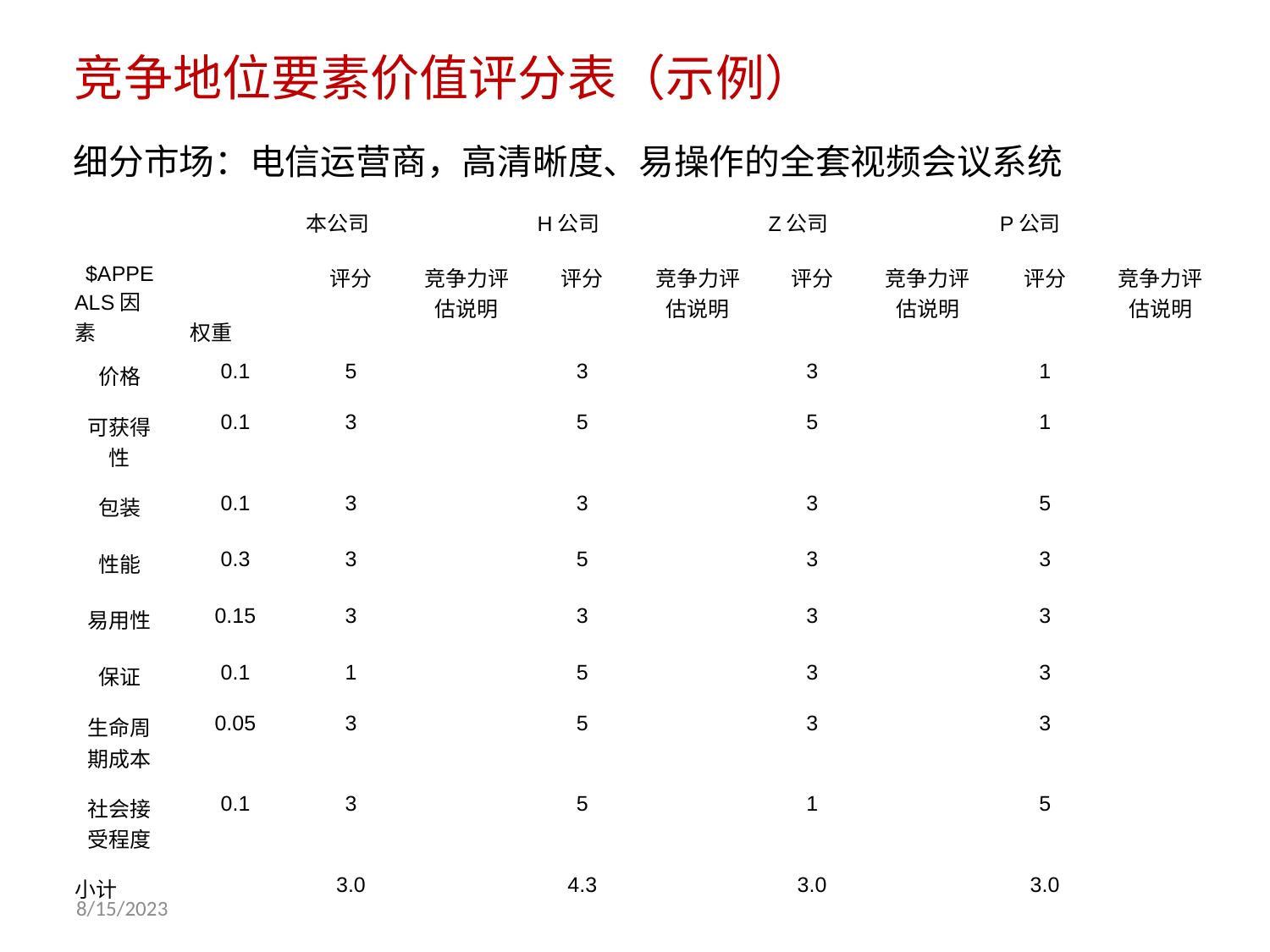

竞争地位要素价值评分表（示例）
细分市场：电信运营商，高清晰度、易操作的全套视频会议系统
| $APPE ALS因 素 | 权重 | 本公司 |  | H公司 |  | Z公司 |  | P公司 |  |
| --- | --- | --- | --- | --- | --- | --- | --- | --- | --- |
|  |  | 评分 | 竞争力评 估说明 | 评分 | 竞争力评 估说明 | 评分 | 竞争力评 估说明 | 评分 | 竞争力评 估说明 |
| 价格 | 0.1 | 5 |  | 3 |  | 3 |  | 1 |  |
| 可获得 性 | 0.1 | 3 |  | 5 |  | 5 |  | 1 |  |
| 包装 | 0.1 | 3 |  | 3 |  | 3 |  | 5 |  |
| 性能 | 0.3 | 3 |  | 5 |  | 3 |  | 3 |  |
| 易用性 | 0.15 | 3 |  | 3 |  | 3 |  | 3 |  |
| 保证 | 0.1 | 1 |  | 5 |  | 3 |  | 3 |  |
| 生命周 期成本 | 0.05 | 3 |  | 5 |  | 3 |  | 3 |  |
| 社会接 受程度 | 0.1 | 3 |  | 5 |  | 1 |  | 5 |  |
| 小计 |  | 3.0 |  | 4.3 |  | 3.0 |  | 3.0 |  |
8/15/2023